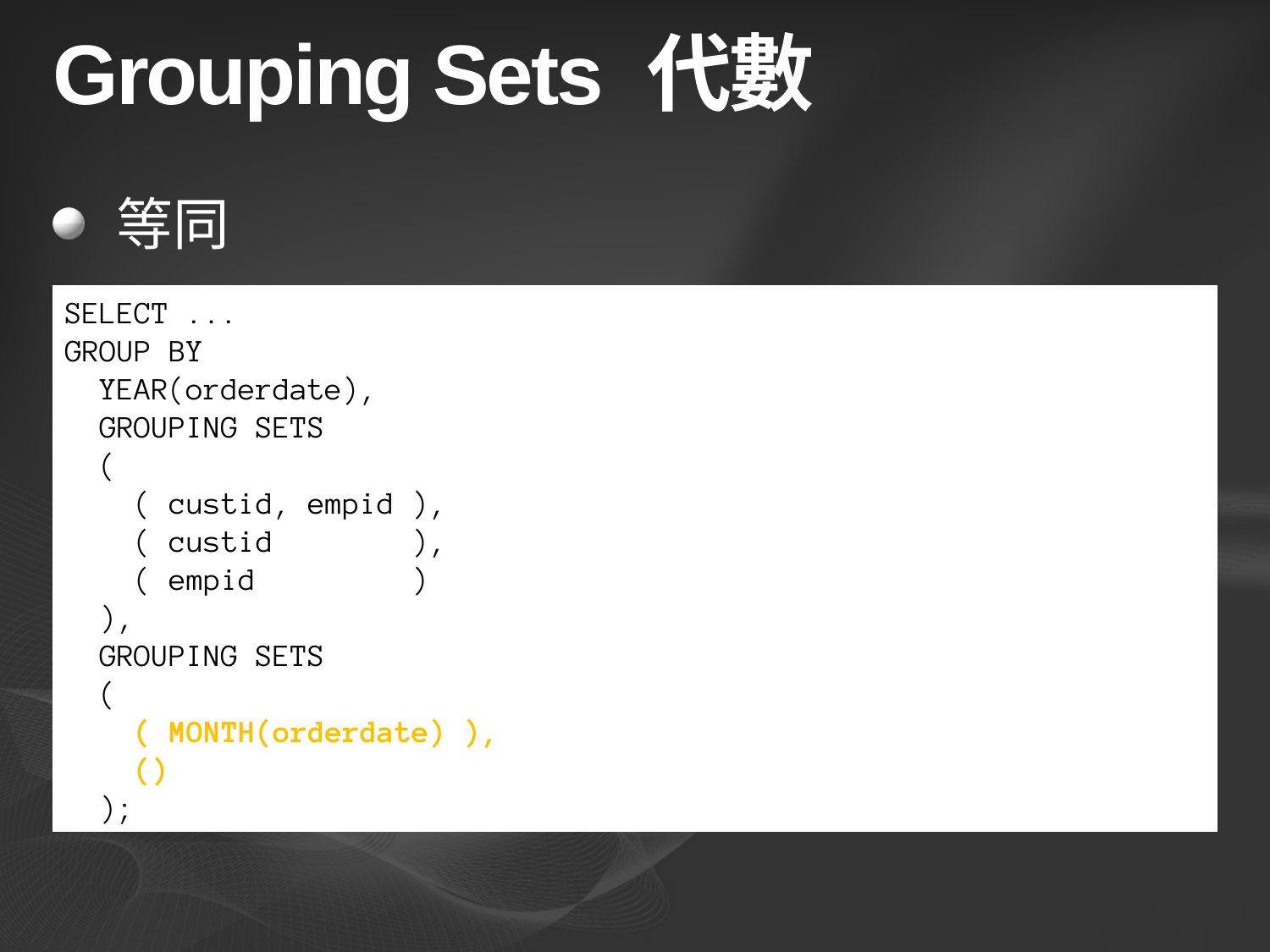

# Grouping Sets 代數
等同
SELECT ...
GROUP BY
  YEAR(orderdate),
  GROUPING SETS
  (
    ( custid, empid ),
    ( custid        ),
    ( empid         )
  ),
  GROUPING SETS
  (
    ( MONTH(orderdate) ),
    ()
  );